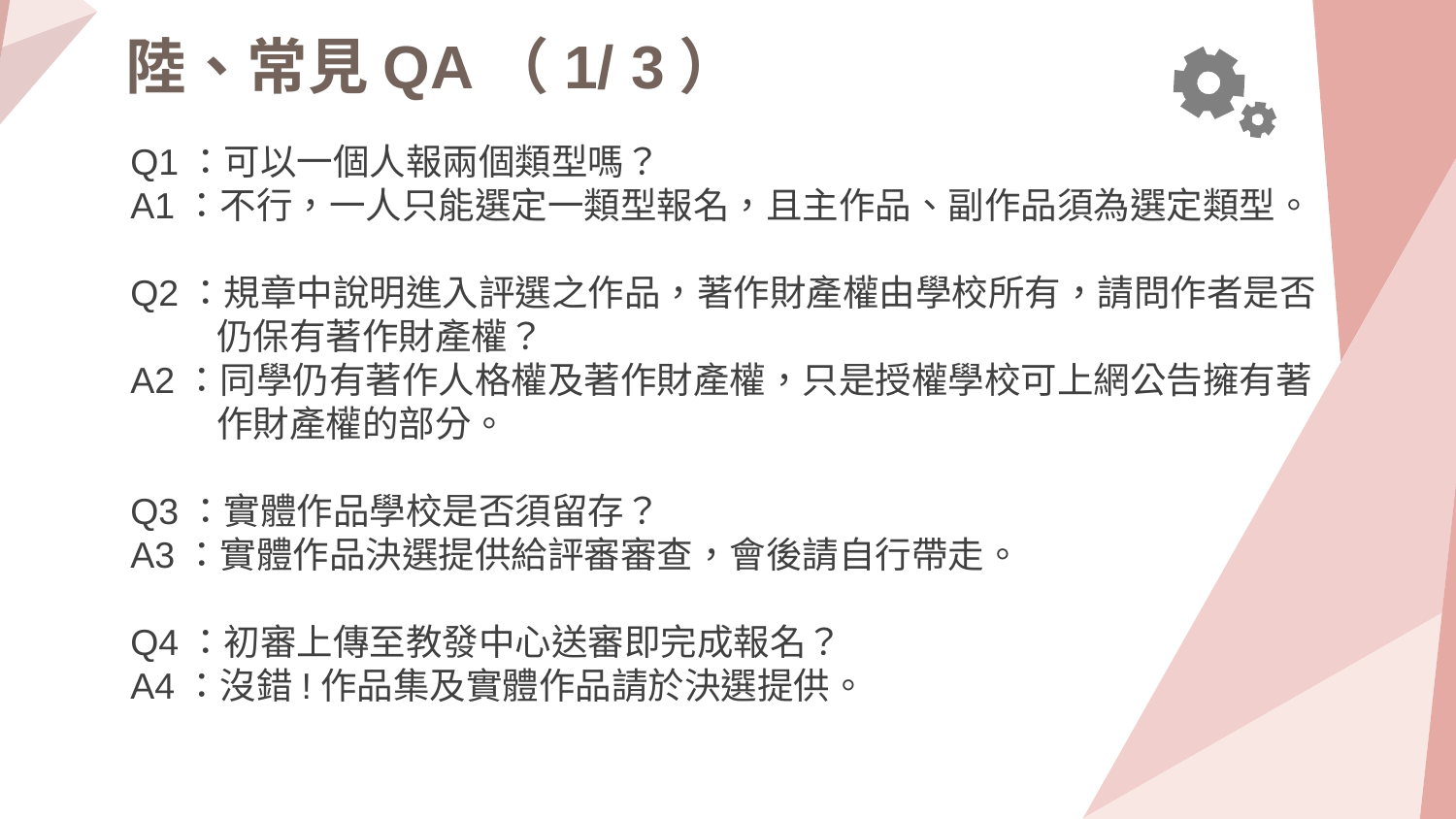

陸、常見QA（1/ 3）

Q1：可以一個人報兩個類型嗎？
A1：不行，一人只能選定一類型報名，且主作品、副作品須為選定類型。

Q2：規章中說明進入評選之作品，著作財產權由學校所有，請問作者是否仍保有著作財產權？
A2：同學仍有著作人格權及著作財產權，只是授權學校可上網公告擁有著作財產權的部分。

Q3：實體作品學校是否須留存？
A3：實體作品決選提供給評審審查，會後請自行帶走。

Q4：初審上傳至教發中心送審即完成報名？
A4：沒錯!作品集及實體作品請於決選提供。